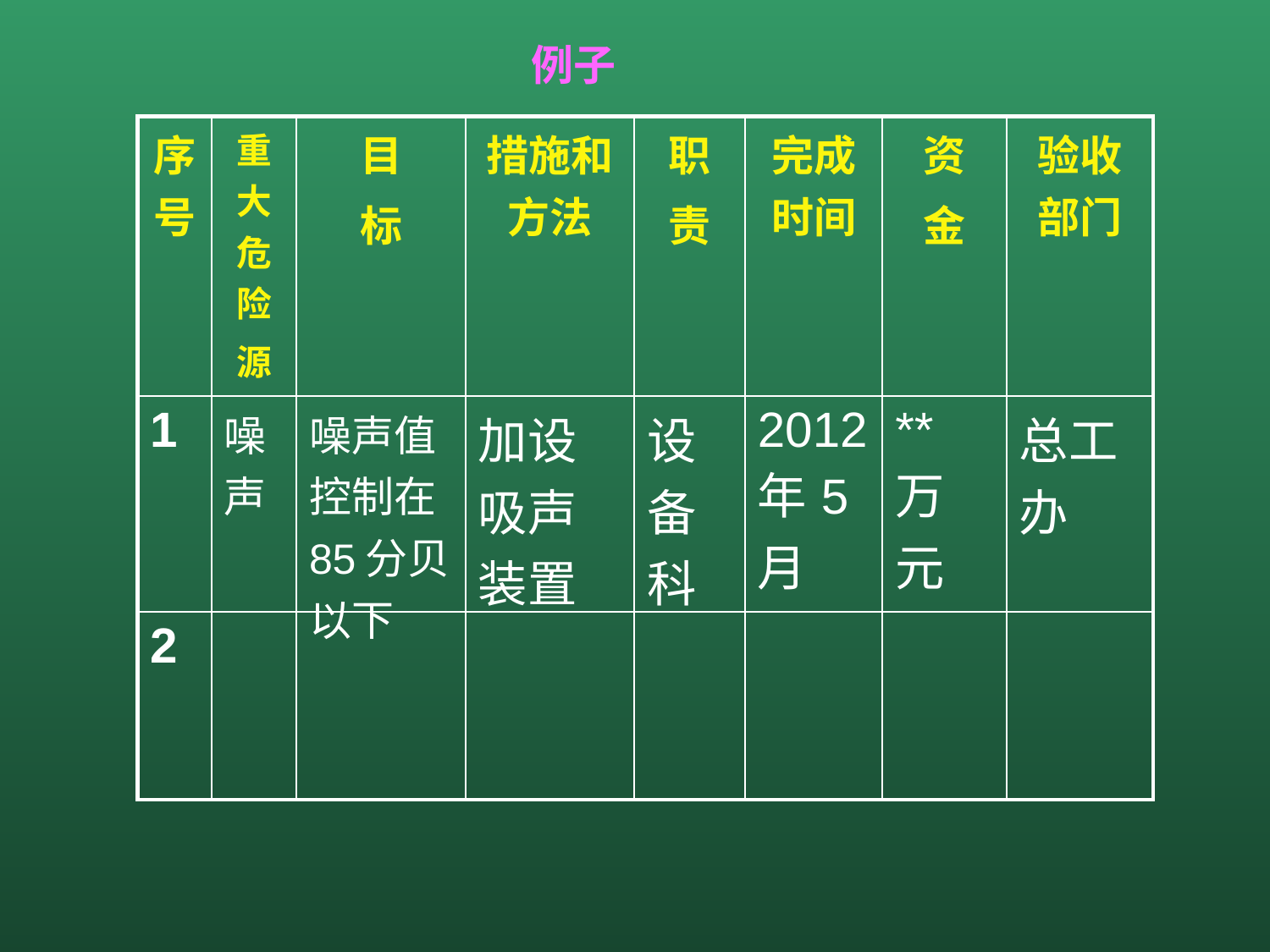

例子
| 序号 | 重大危险 源 | 目 标 | 措施和方法 | 职 责 | 完成时间 | 资 金 | 验收部门 |
| --- | --- | --- | --- | --- | --- | --- | --- |
| 1 | 噪声 | 噪声值控制在85分贝以下 | 加设吸声装置 | 设备科 | 2012年5月 | \*\*万元 | 总工办 |
| 2 |  |  |  |  |  |  |  |